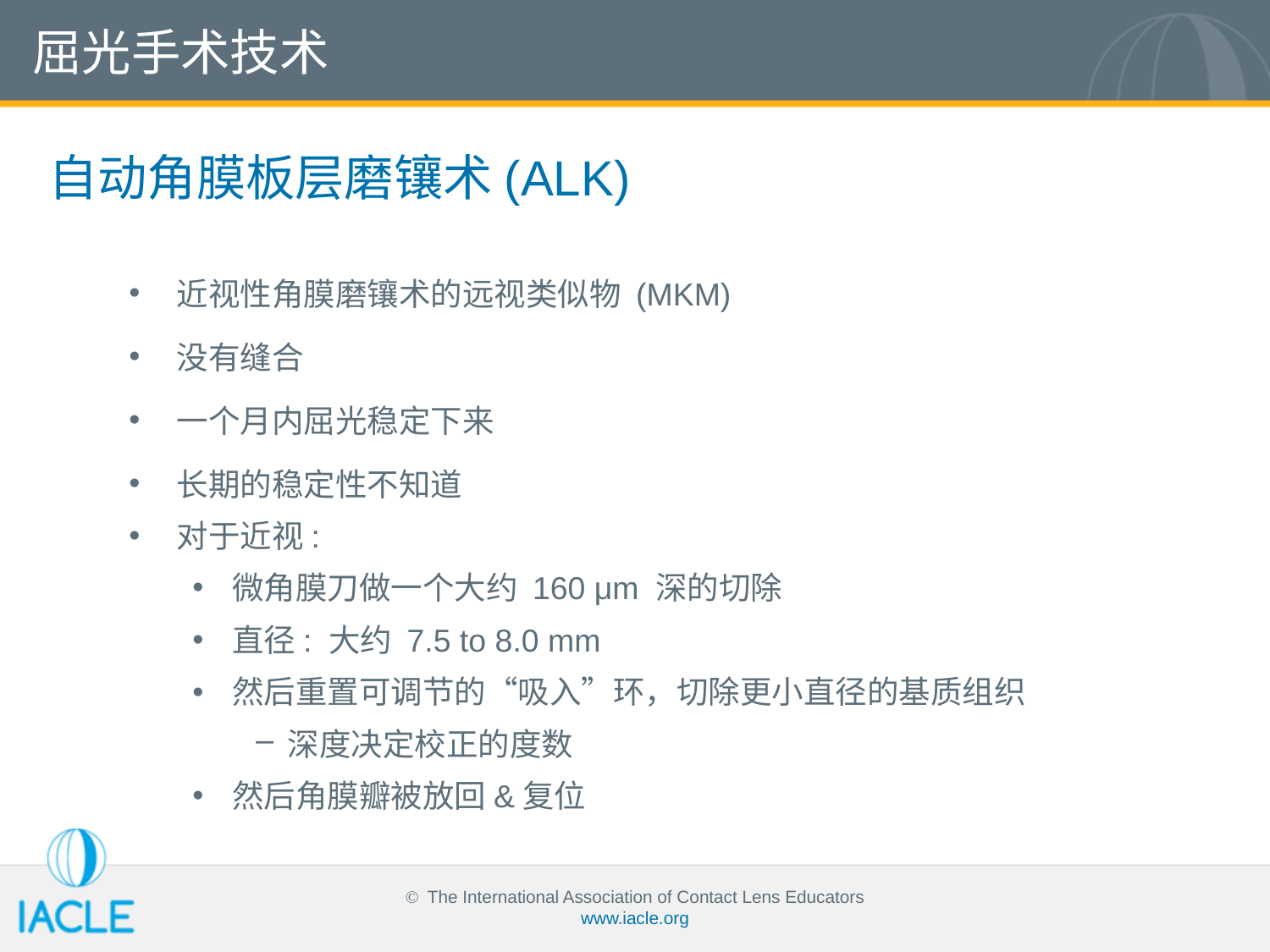

屈光手术技术
自动角膜板层磨镶术(ALK)
近视性角膜磨镶术的远视类似物 (MKM)
没有缝合
一个月内屈光稳定下来
长期的稳定性不知道
对于近视:
微角膜刀做一个大约 160 μm 深的切除
直径: 大约 7.5 to 8.0 mm
然后重置可调节的“吸入”环，切除更小直径的基质组织
深度决定校正的度数
然后角膜瓣被放回&复位